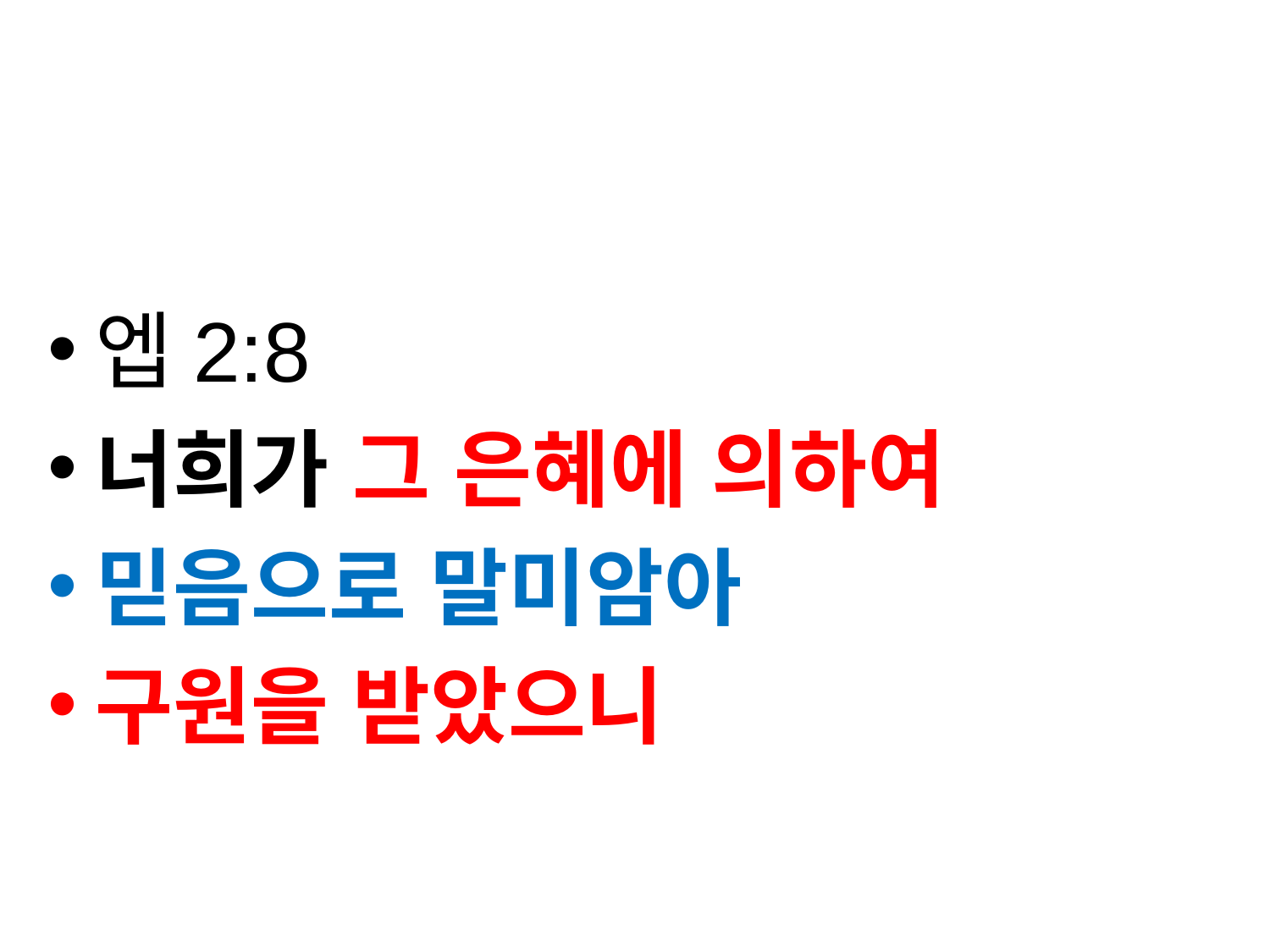

엡2:8
너희가 그 은혜에 의하여
믿음으로 말미암아
구원을 받았으니